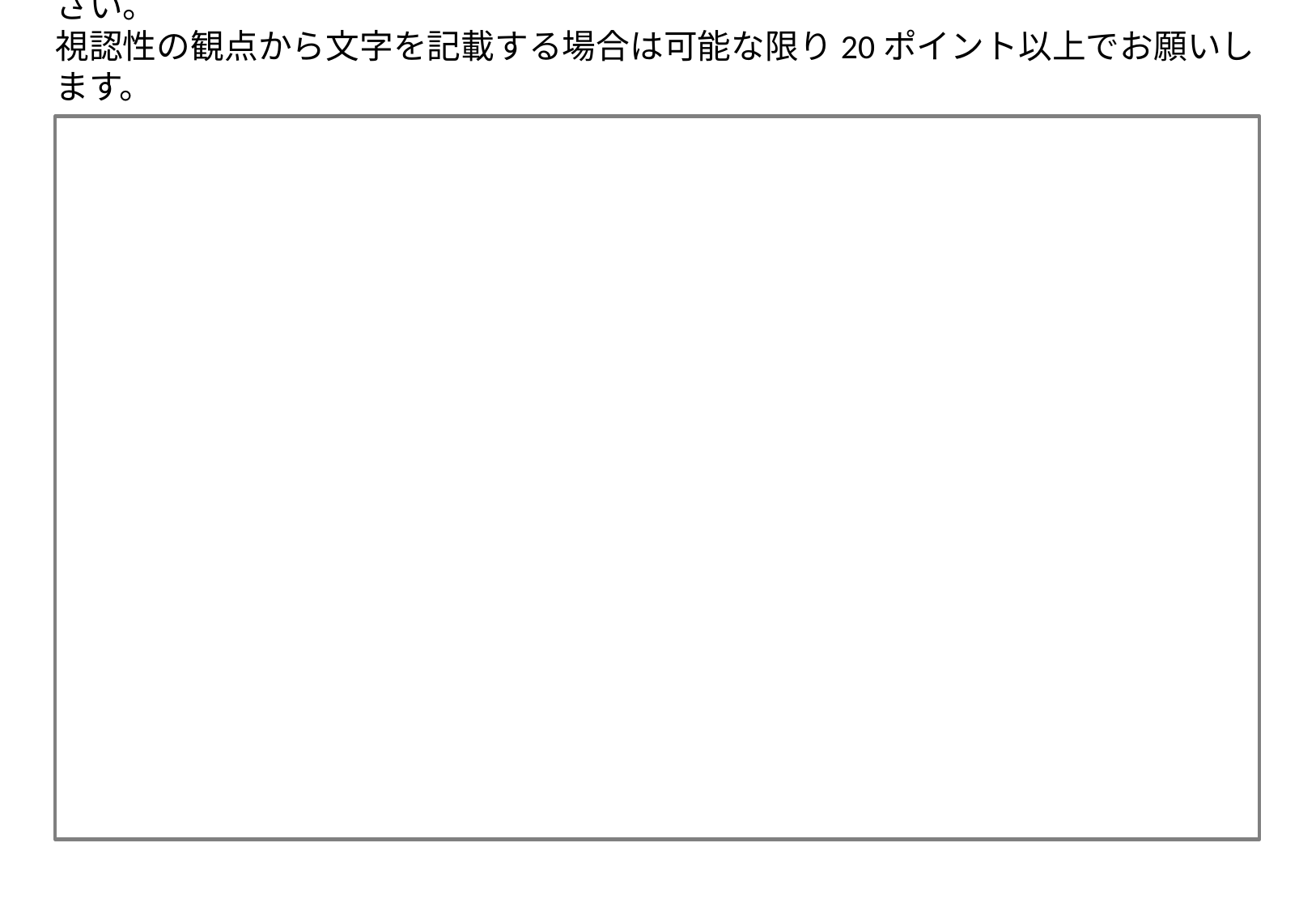

# サムネイル画像をPPTにて提出する場合は、以下グレーの枠内で作成してください。 視認性の観点から文字を記載する場合は可能な限り20ポイント以上でお願いします。